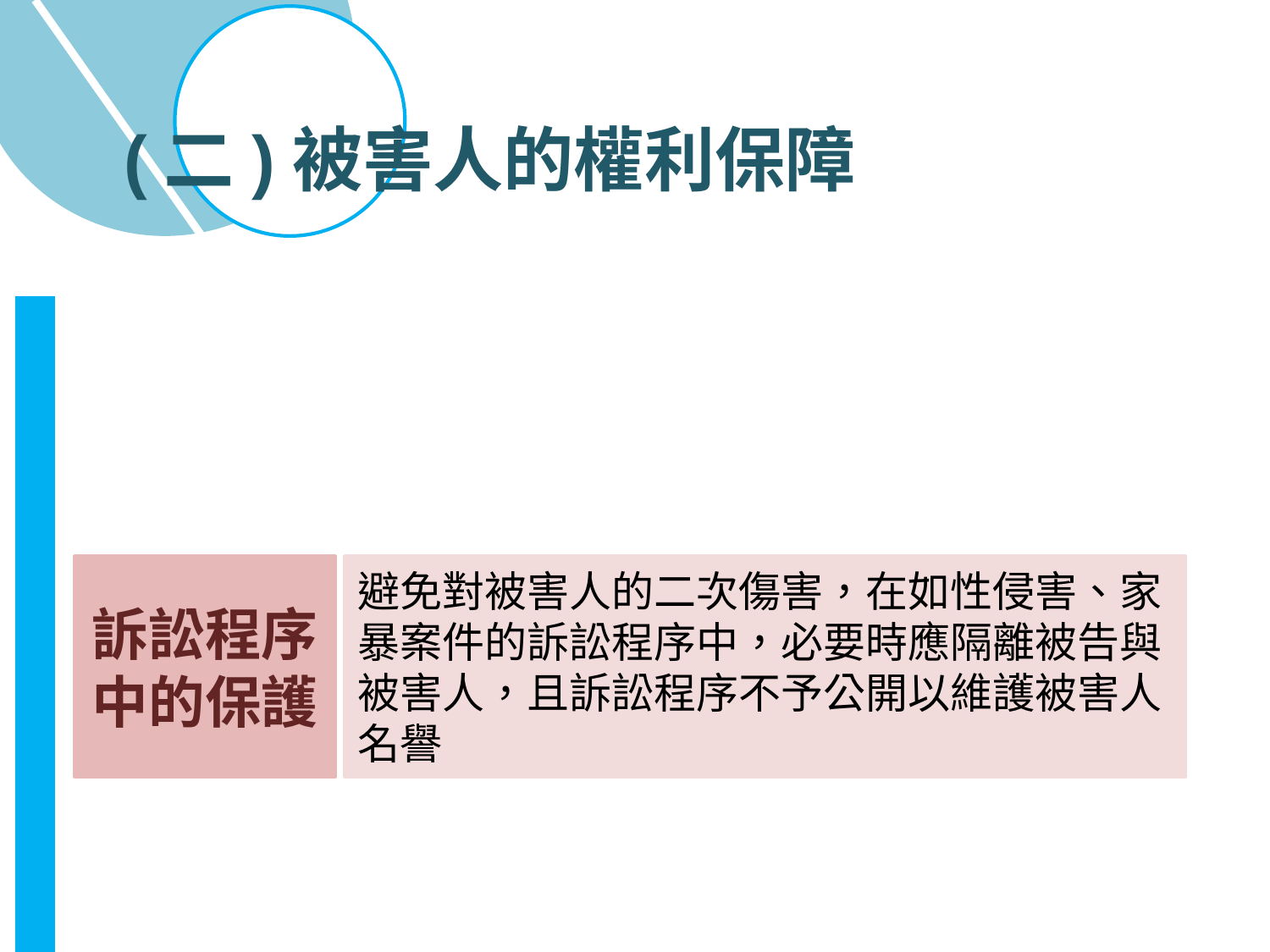

(二)被害人的權利保障

訴訟程序中的保護
避免對被害人的二次傷害，在如性侵害、家暴案件的訴訟程序中，必要時應隔離被告與被害人，且訴訟程序不予公開以維護被害人名譽